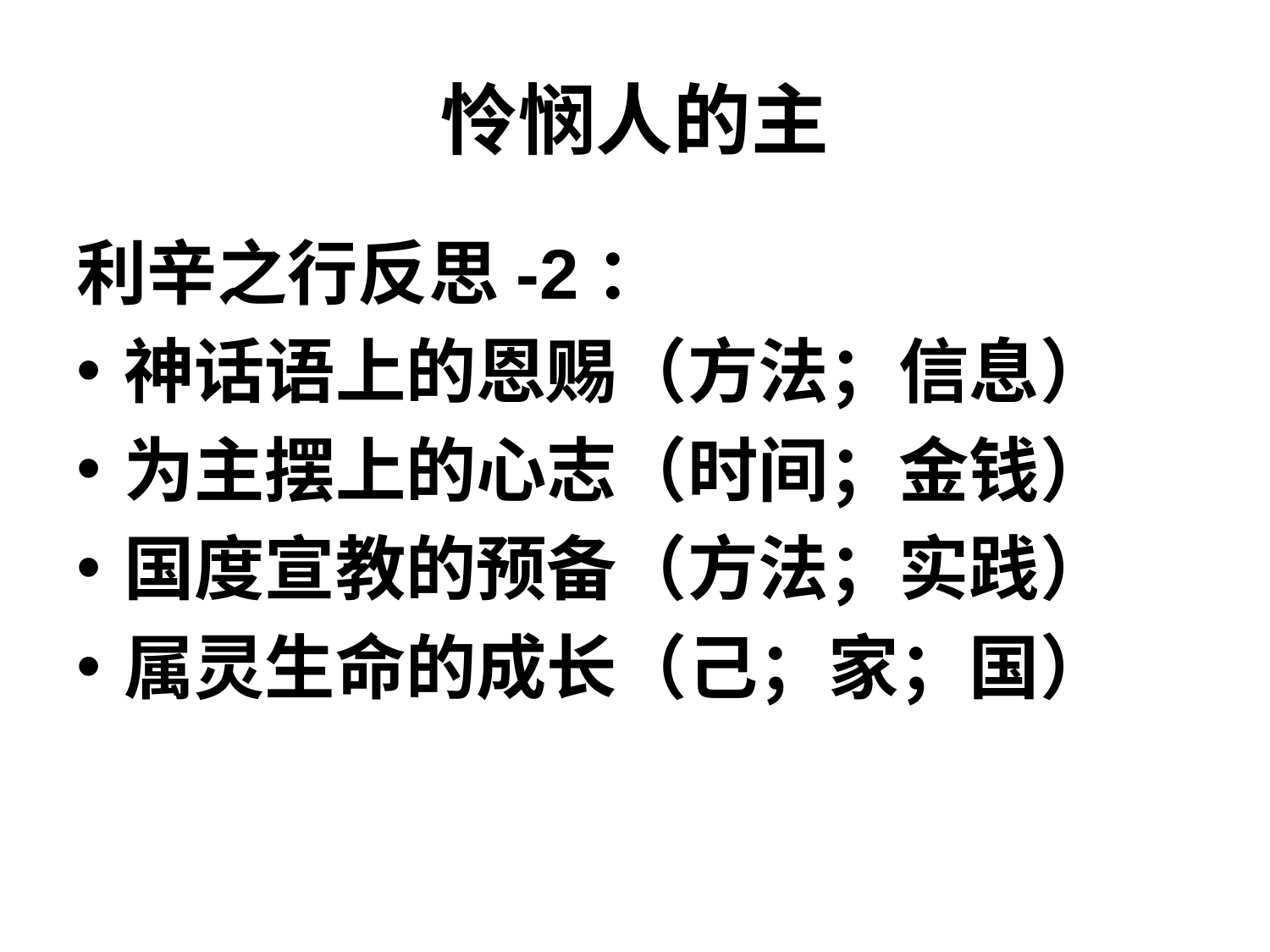

# 怜悯人的主
利辛之行反思-2：
神话语上的恩赐（方法；信息）
为主摆上的心志（时间；金钱）
国度宣教的预备（方法；实践）
属灵生命的成长（己；家；国）